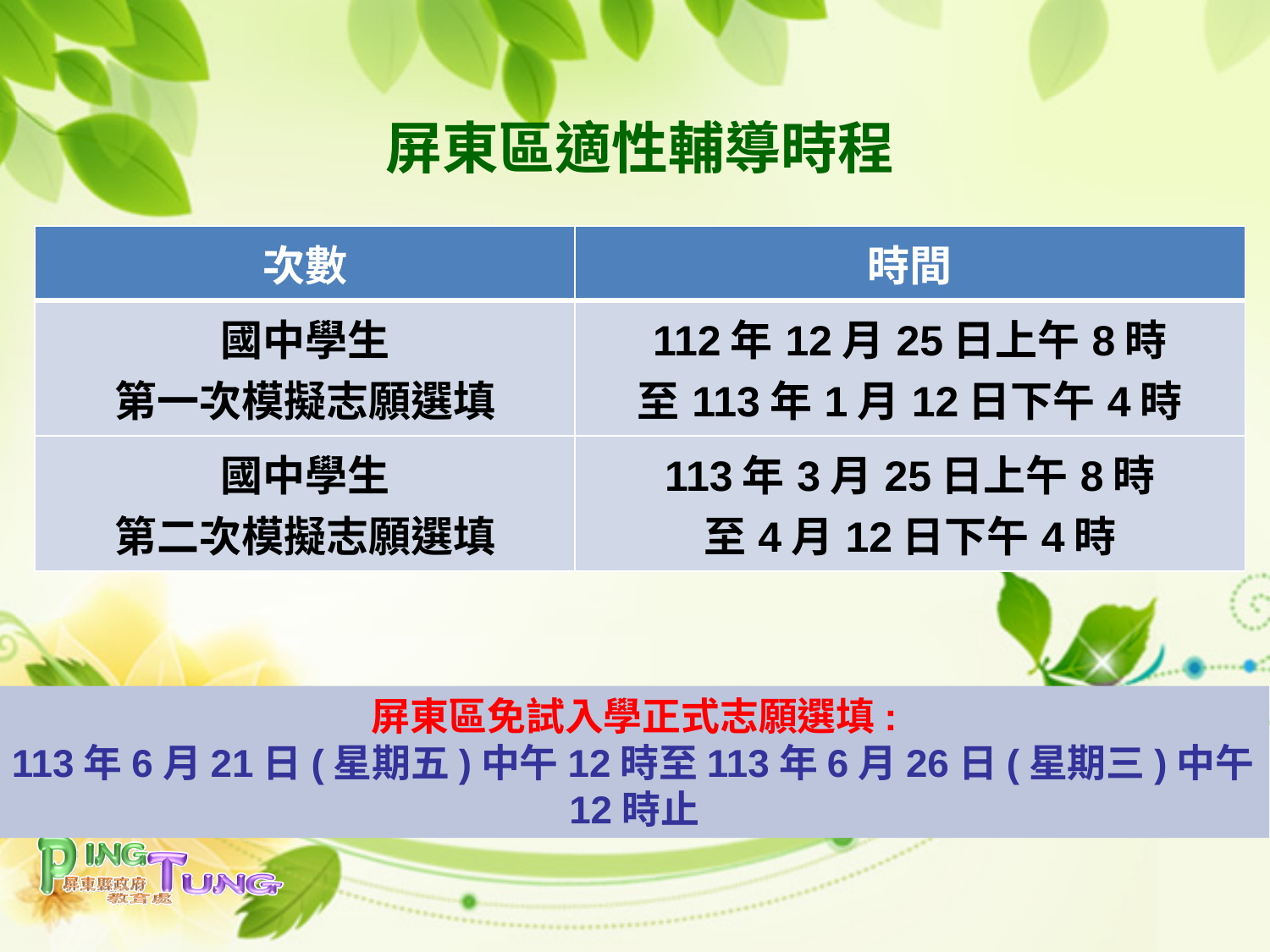

屏東區適性輔導時程
| 次數 | 時間 |
| --- | --- |
| 國中學生 第一次模擬志願選填 | 112年12月25日上午8時 至113年1月12日下午4時 |
| 國中學生 第二次模擬志願選填 | 113年3月25日上午8時 至4月12日下午4時 |
屏東區免試入學正式志願選填:
113年6月21日(星期五)中午12時至113年6月26日(星期三)中午12時止